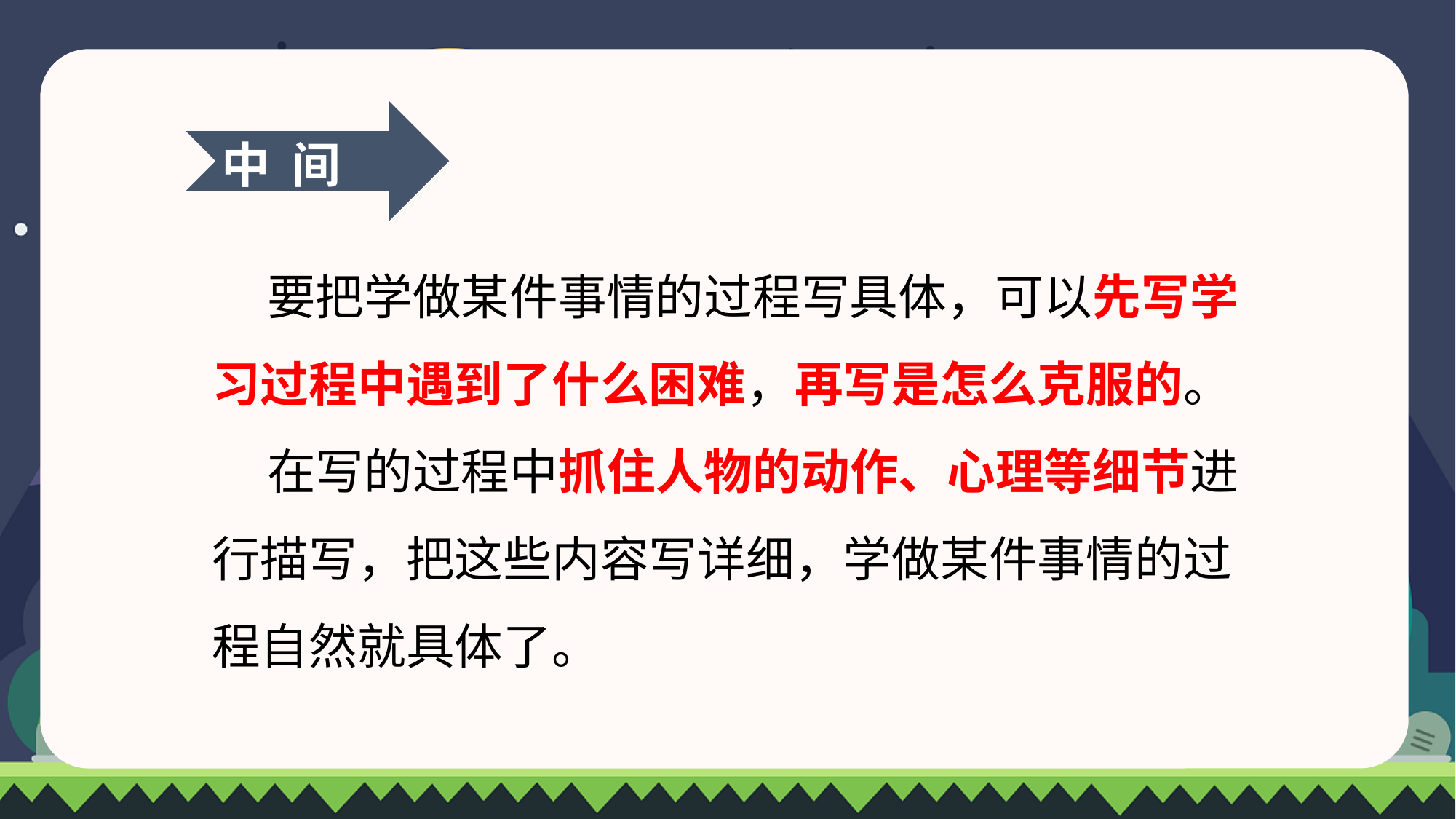

中  间
    要把学做某件事情的过程写具体，可以先写学习过程中遇到了什么困难，再写是怎么克服的。
    在写的过程中抓住人物的动作、心理等细节进行描写，把这些内容写详细，学做某件事情的过程自然就具体了。